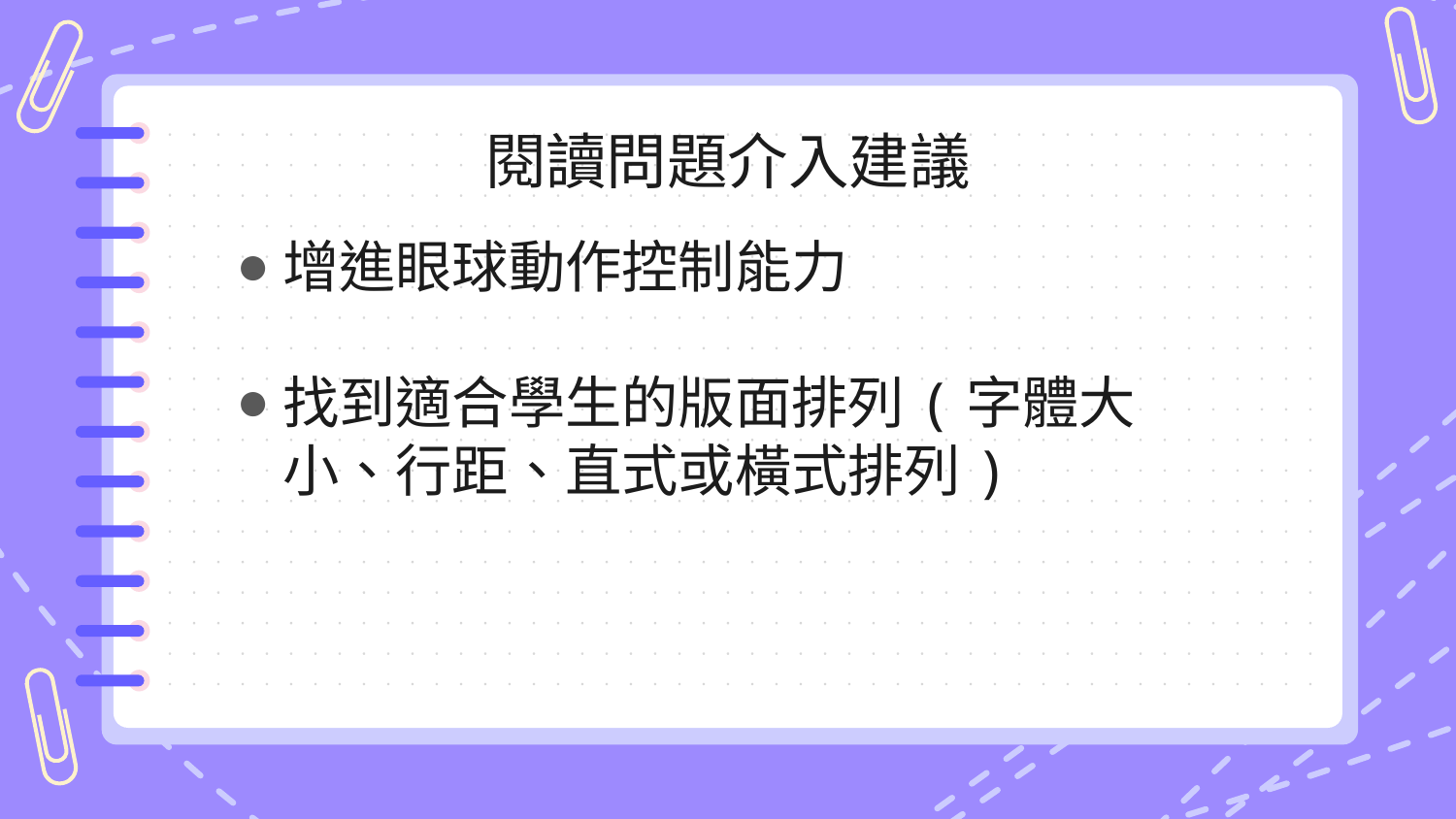

# 閱讀問題介入建議
增進眼球動作控制能力

找到適合學生的版面排列(字體大小、行距、直式或橫式排列)